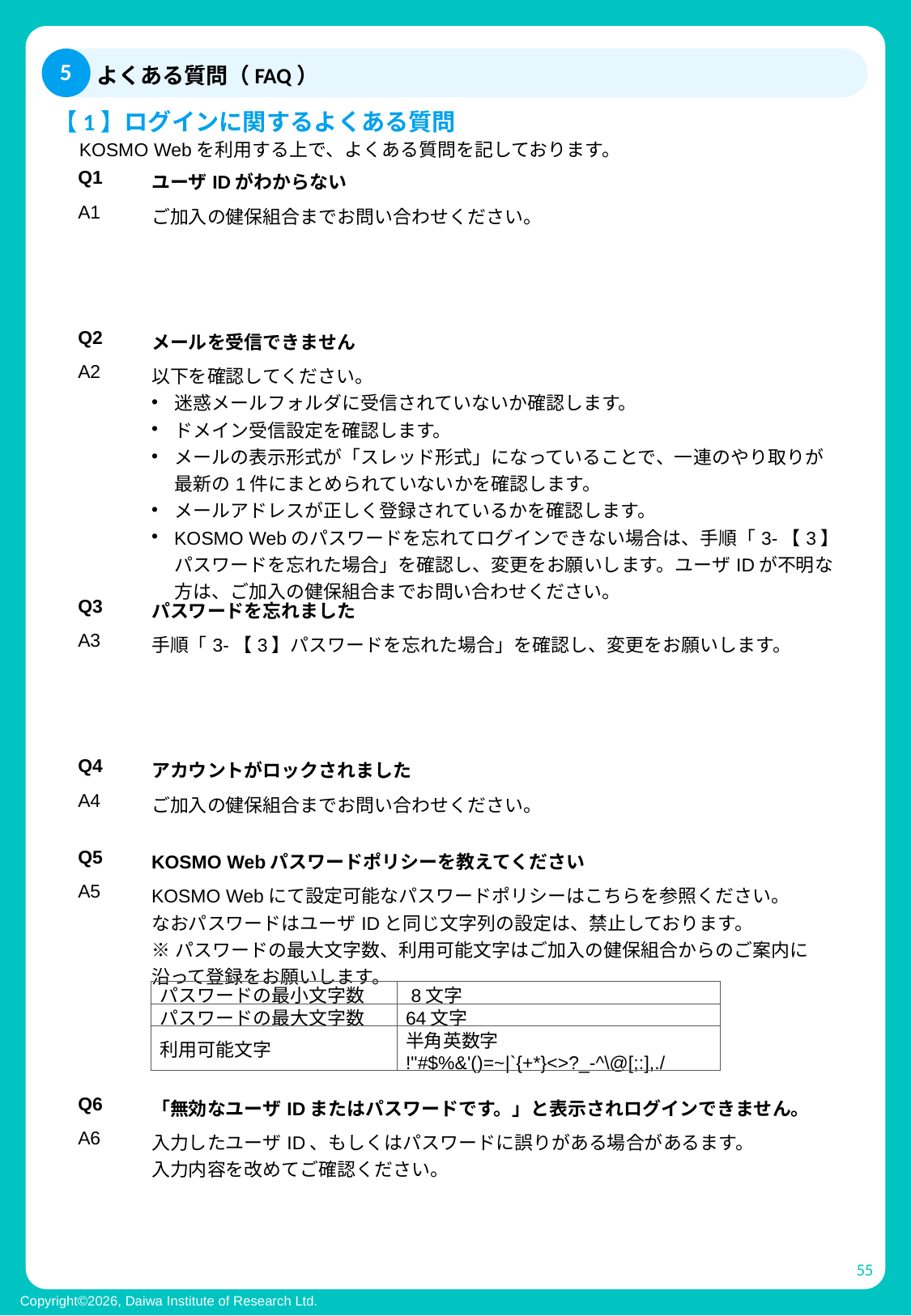

5
よくある質問（FAQ）
【1】ログインに関するよくある質問
KOSMO Webを利用する上で、よくある質問を記しております。
| Q1 | ユーザIDがわからない |
| --- | --- |
| A1 | ご加入の健保組合までお問い合わせください。 |
|  |  |
|  |  |
| Q2 | メールを受信できません |
| A2 | 以下を確認してください。 迷惑メールフォルダに受信されていないか確認します。 ドメイン受信設定を確認します。 メールの表示形式が「スレッド形式」になっていることで、一連のやり取りが最新の1件にまとめられていないかを確認します。 メールアドレスが正しく登録されているかを確認します。 KOSMO Webのパスワードを忘れてログインできない場合は、手順「3-【3】パスワードを忘れた場合」を確認し、変更をお願いします。ユーザIDが不明な方は、ご加入の健保組合までお問い合わせください。 |
| Q3 | パスワードを忘れました |
| A3 | 手順「3-【3】パスワードを忘れた場合」を確認し、変更をお願いします。 |
|  |  |
|  |  |
| Q4 | アカウントがロックされました |
| A4 | ご加入の健保組合までお問い合わせください。 |
| Q5 | KOSMO Webパスワードポリシーを教えてください |
| A5 | KOSMO Webにて設定可能なパスワードポリシーはこちらを参照ください。 なおパスワードはユーザIDと同じ文字列の設定は、禁止しております。　 ※パスワードの最大文字数、利用可能文字はご加入の健保組合からのご案内に沿って登録をお願いします。 |
| Q6 | 「無効なユーザIDまたはパスワードです。」と表示されログインできません。 |
| A6 | 入力したユーザID、もしくはパスワードに誤りがある場合があるます。 入力内容を改めてご確認ください。 |
| パスワードの最小文字数 | 8文字 |
| --- | --- |
| パスワードの最大文字数 | 64文字 |
| 利用可能文字 | 半角英数字 !"#$%&'()=~|`{+\*}<>?\_-^\@[;:],./ |
55